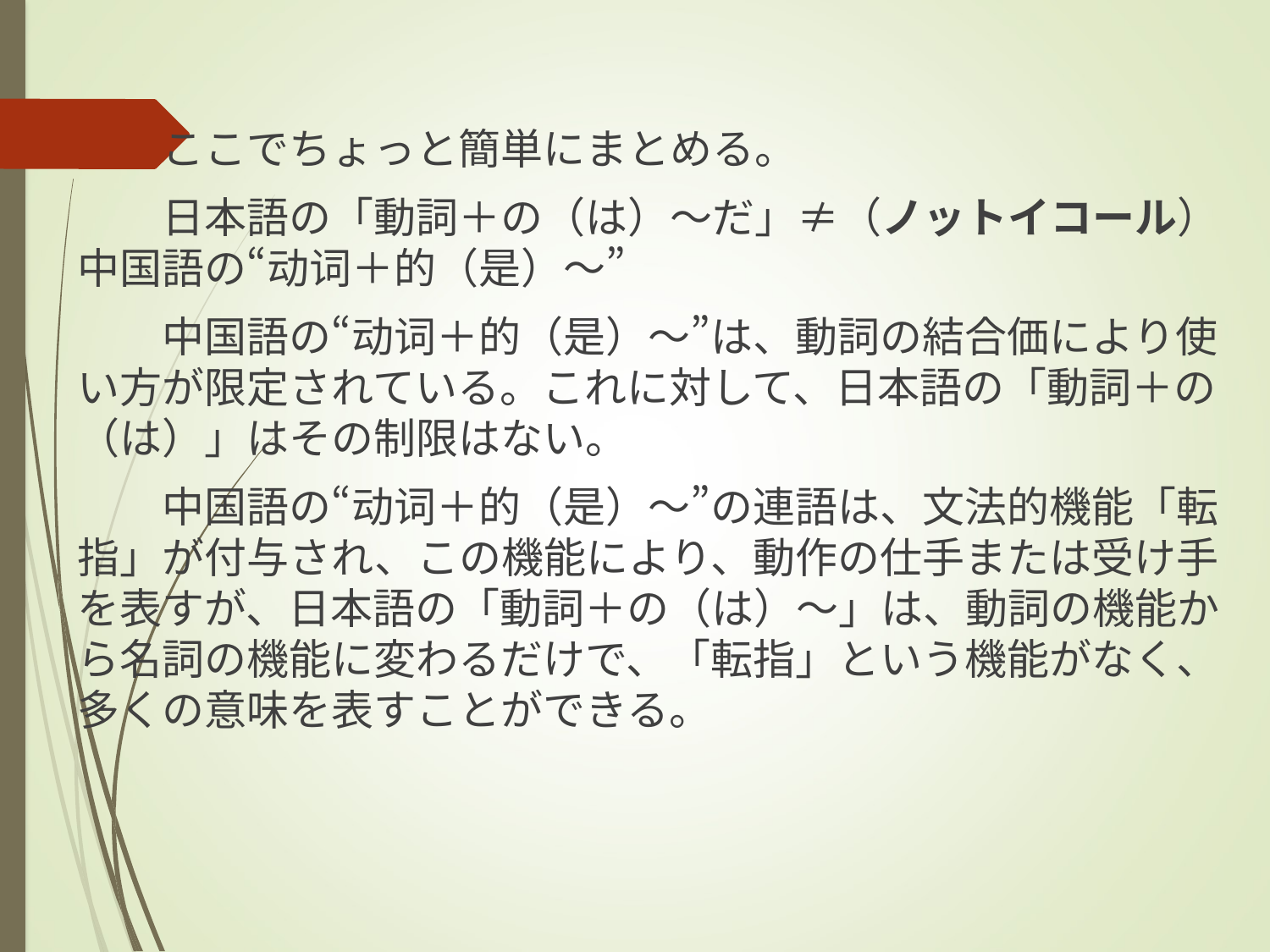

ここでちょっと簡単にまとめる。
　　日本語の「動詞＋の（は）～だ」≠（ノットイコール）中国語の“动词＋的（是）～”
　　中国語の“动词＋的（是）～”は、動詞の結合価により使い方が限定されている。これに対して、日本語の「動詞＋の（は）」はその制限はない。
　　中国語の“动词＋的（是）～”の連語は、文法的機能「転指」が付与され、この機能により、動作の仕手または受け手を表すが、日本語の「動詞＋の（は）～」は、動詞の機能から名詞の機能に変わるだけで、「転指」という機能がなく、多くの意味を表すことができる。